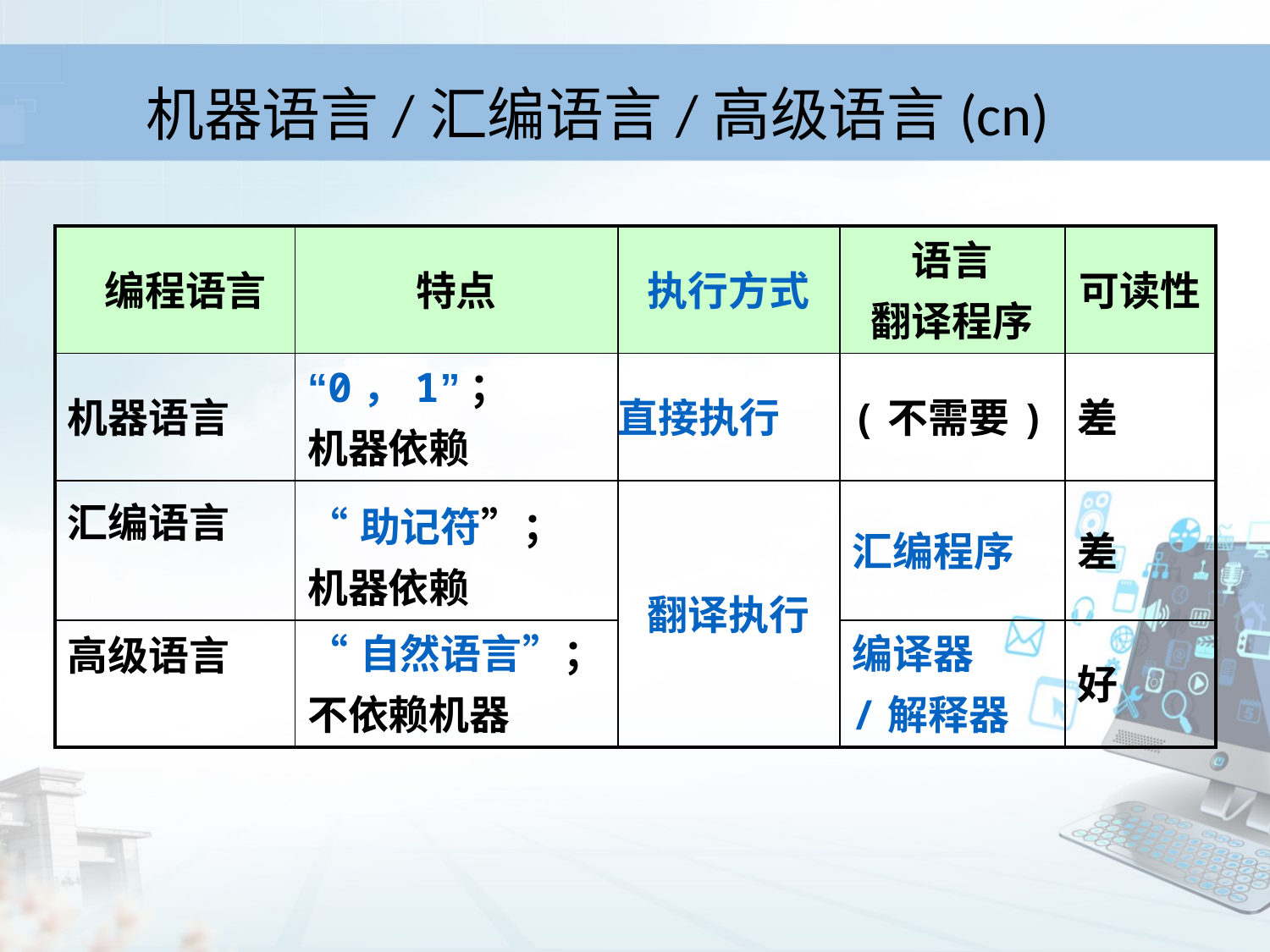

# 机器语言/汇编语言/高级语言(cn)
| 编程语言 | 特点 | 执行方式 | 语言 翻译程序 | 可读性 |
| --- | --- | --- | --- | --- |
| 机器语言 | “0，1”； 机器依赖 | 直接执行 | (不需要) | 差 |
| 汇编语言 | “助记符”； 机器依赖 | 翻译执行 | 汇编程序 | 差 |
| 高级语言 | “自然语言”； 不依赖机器 |  | 编译器 /解释器 | 好 |